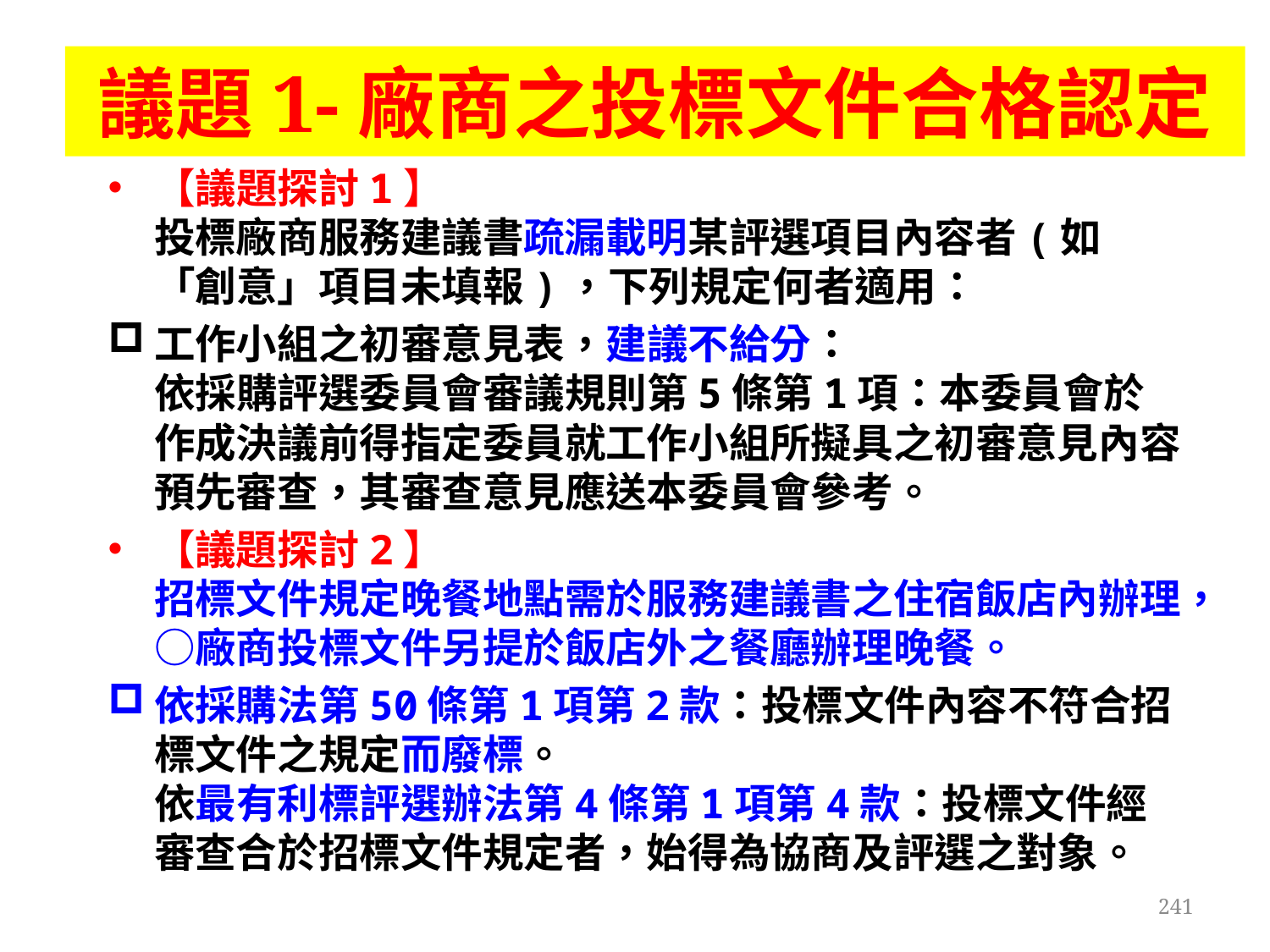

# 議題1-廠商之投標文件合格認定
【議題探討1】
投標廠商服務建議書疏漏載明某評選項目內容者(如「創意」項目未填報)，下列規定何者適用：
工作小組之初審意見表，建議不給分：
依採購評選委員會審議規則第5條第1項：本委員會於作成決議前得指定委員就工作小組所擬具之初審意見內容預先審查，其審查意見應送本委員會參考。
【議題探討2】
招標文件規定晚餐地點需於服務建議書之住宿飯店內辦理，○廠商投標文件另提於飯店外之餐廳辦理晚餐。
依採購法第50條第1項第2款：投標文件內容不符合招標文件之規定而廢標。
依最有利標評選辦法第4條第1項第4款：投標文件經審查合於招標文件規定者，始得為協商及評選之對象。
241